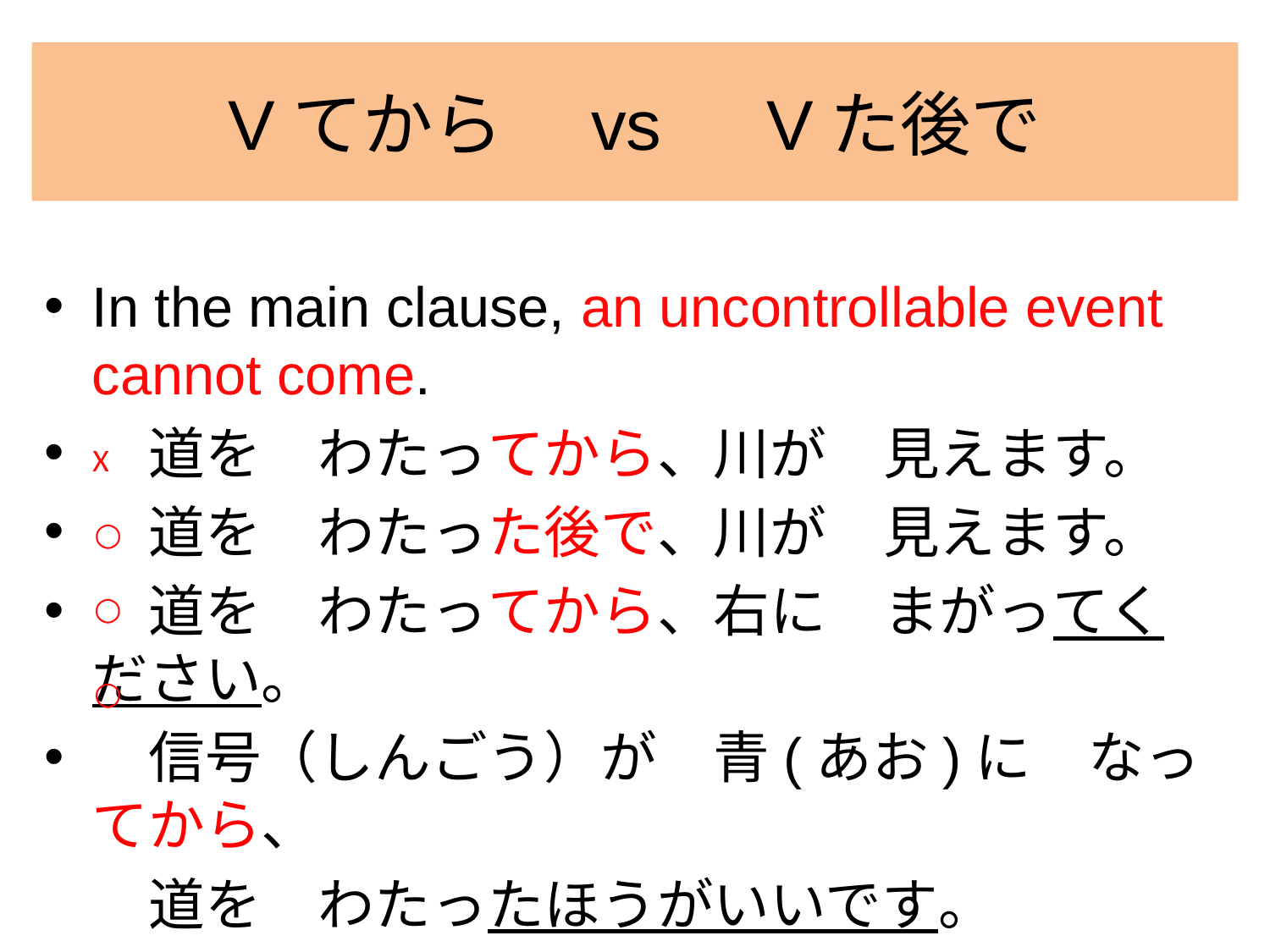

# Vてから　vs　Vた後で
In the main clause, an uncontrollable event cannot come.
　道を　わたってから、川が　見えます。
　道を　わたった後で、川が　見えます。
　道を　わたってから、右に　まがってください。
　信号（しんごう）が　青(あお)に　なってから、
	　道を　わたったほうがいいです。
X
○
○
○